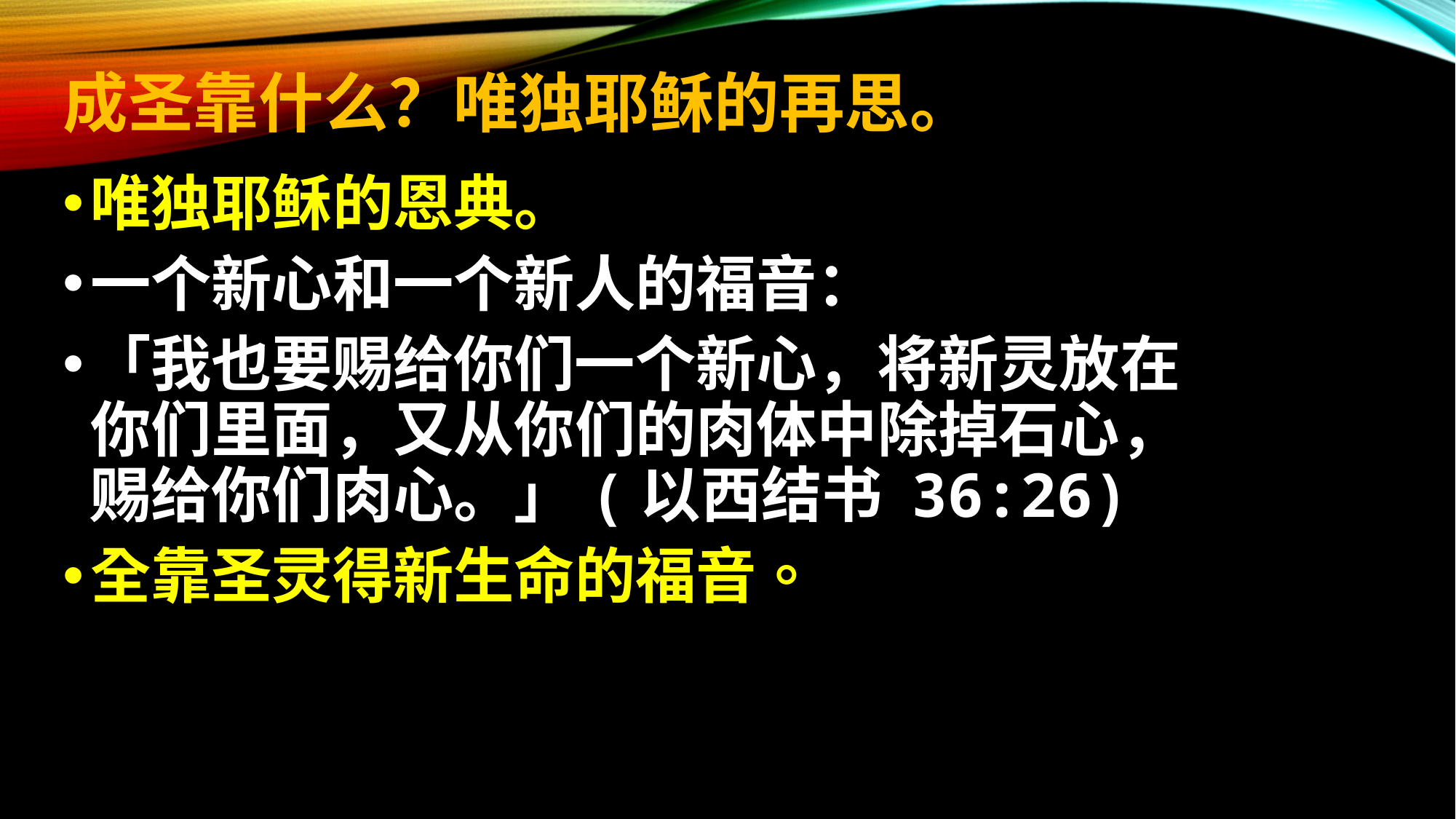

# 成圣靠什么？唯独耶稣的再思。
唯独耶稣的恩典。
一个新心和一个新人的福音：
「我也要赐给你们一个新心，将新灵放在你们里面，又从你们的肉体中除掉石心，赐给你们肉心。」(以西结书 36:26)
全靠圣灵得新生命的福音。